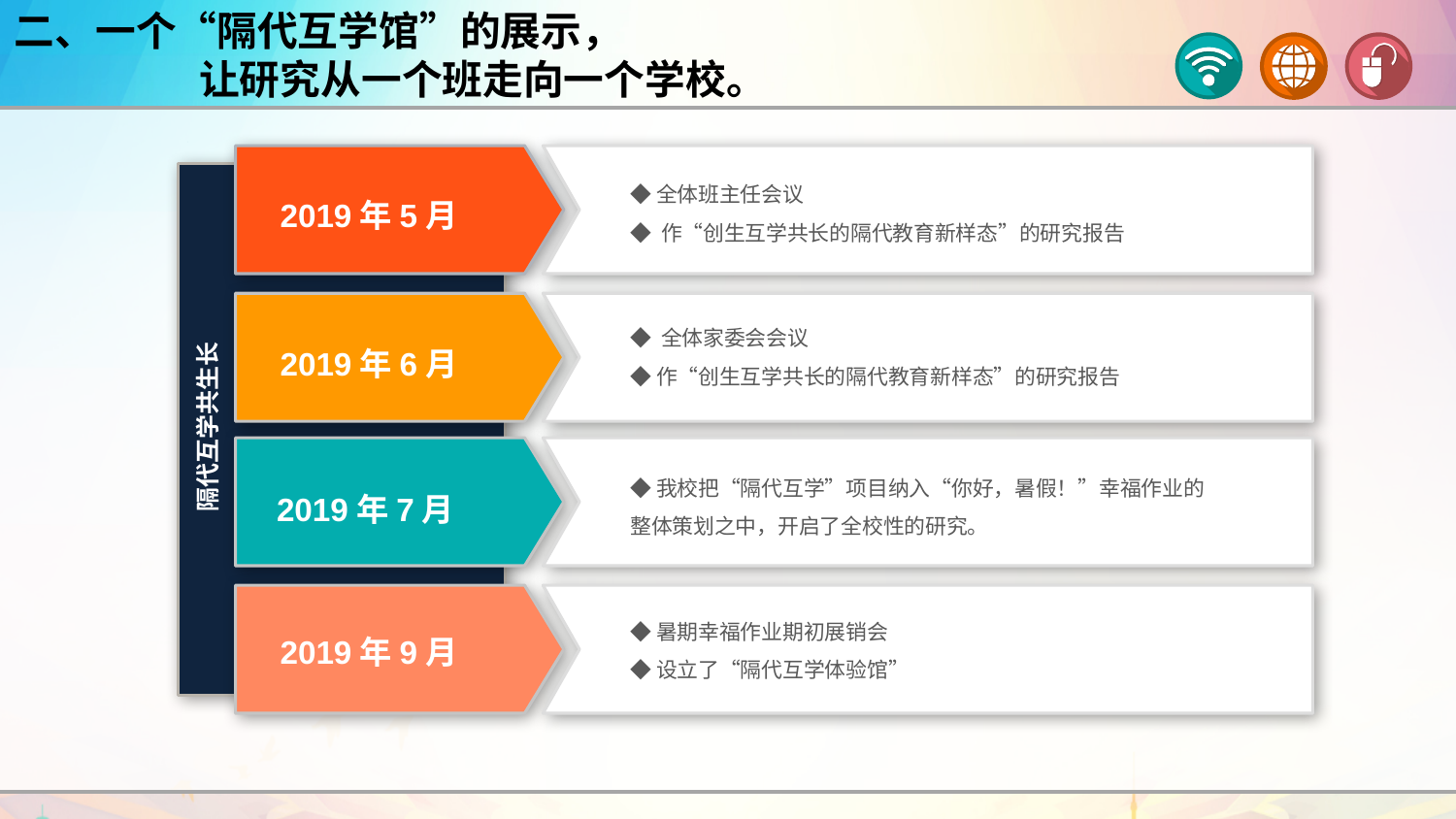

二、一个“隔代互学馆”的展示，
                   让研究从一个班走向一个学校。

◆全体班主任会议
◆ 作“创生互学共长的隔代教育新样态”的研究报告
2019年5月

隔代互学共生长

◆ 全体家委会会议
◆作“创生互学共长的隔代教育新样态”的研究报告
2019年6月

◆我校把“隔代互学”项目纳入“你好，暑假！”幸福作业的整体策划之中，开启了全校性的研究。
2019年7月

◆暑期幸福作业期初展销会
◆设立了“隔代互学体验馆”
2019年9月